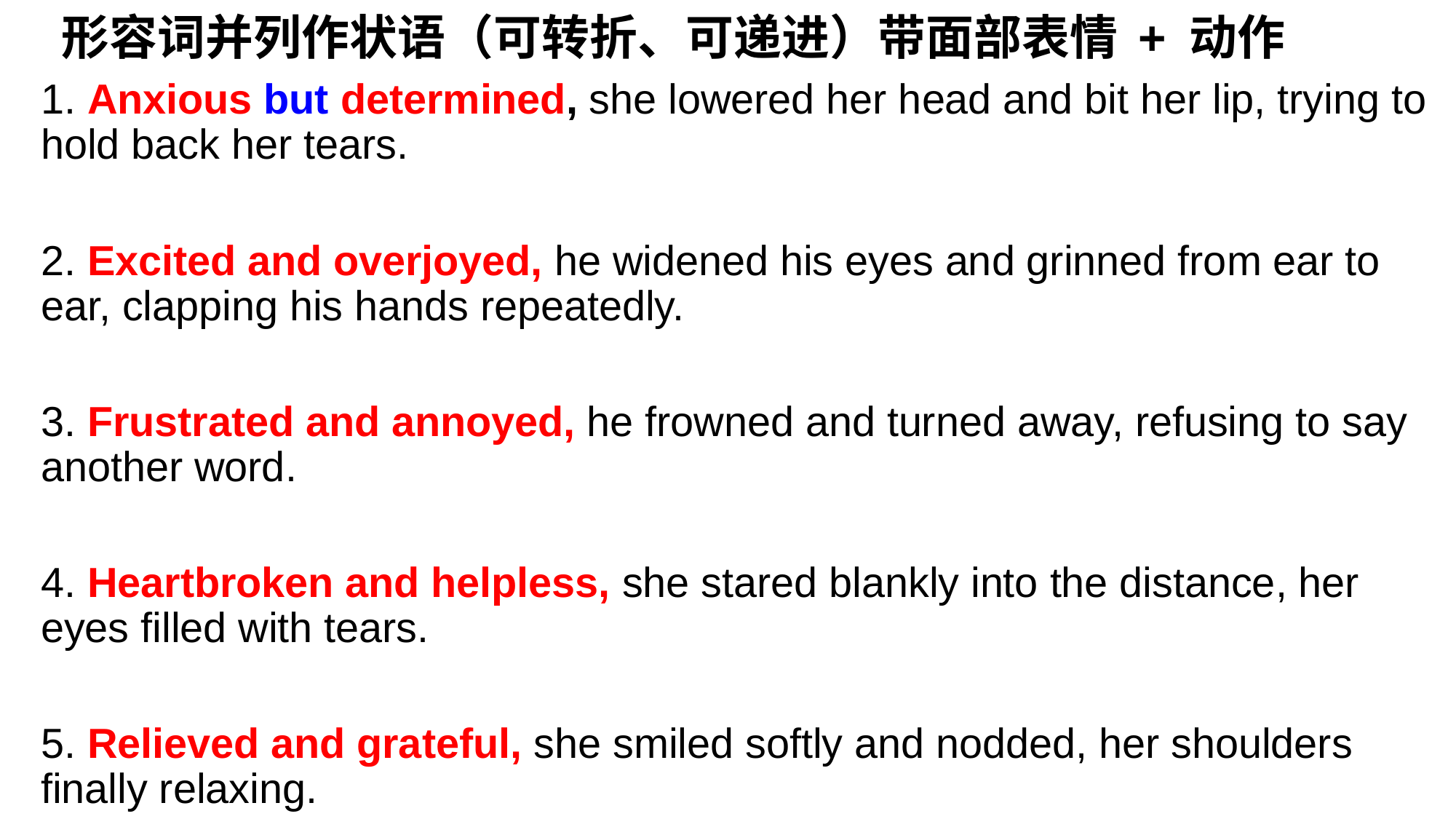

形容词并列作状语（可转折、可递进）带面部表情 + 动作
1. Anxious but determined, she lowered her head and bit her lip, trying to hold back her tears.

2. Excited and overjoyed, he widened his eyes and grinned from ear to ear, clapping his hands repeatedly.

3. Frustrated and annoyed, he frowned and turned away, refusing to say another word.

4. Heartbroken and helpless, she stared blankly into the distance, her eyes filled with tears.

5. Relieved and grateful, she smiled softly and nodded, her shoulders finally relaxing.